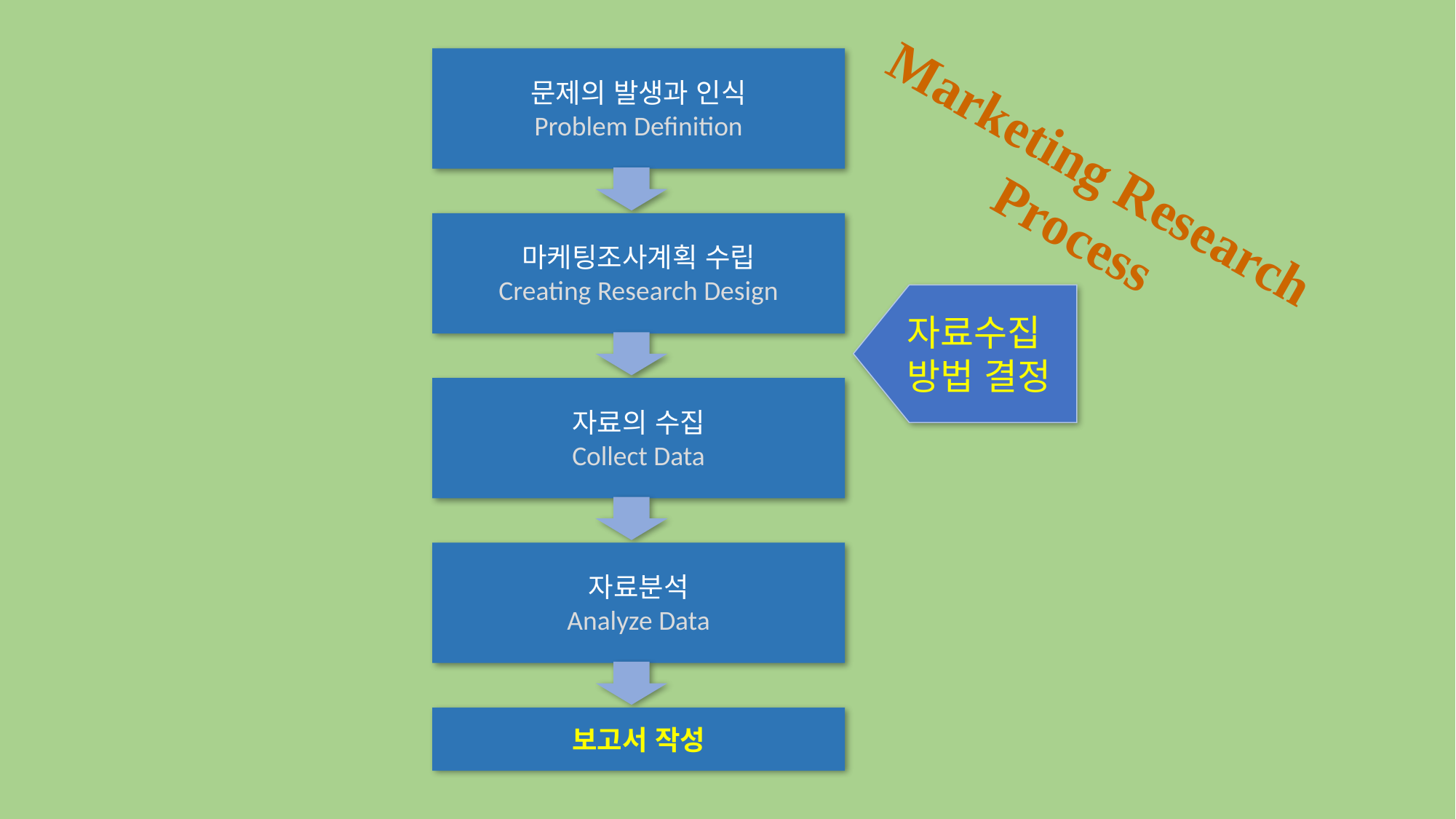

문제의 발생과 인식
Problem Definition
Marketing Research
Process

마케팅조사계획 수립
Creating Research Design
자료수집
방법 결정

자료의 수집
Collect Data

자료분석
Analyze Data

보고서 작성